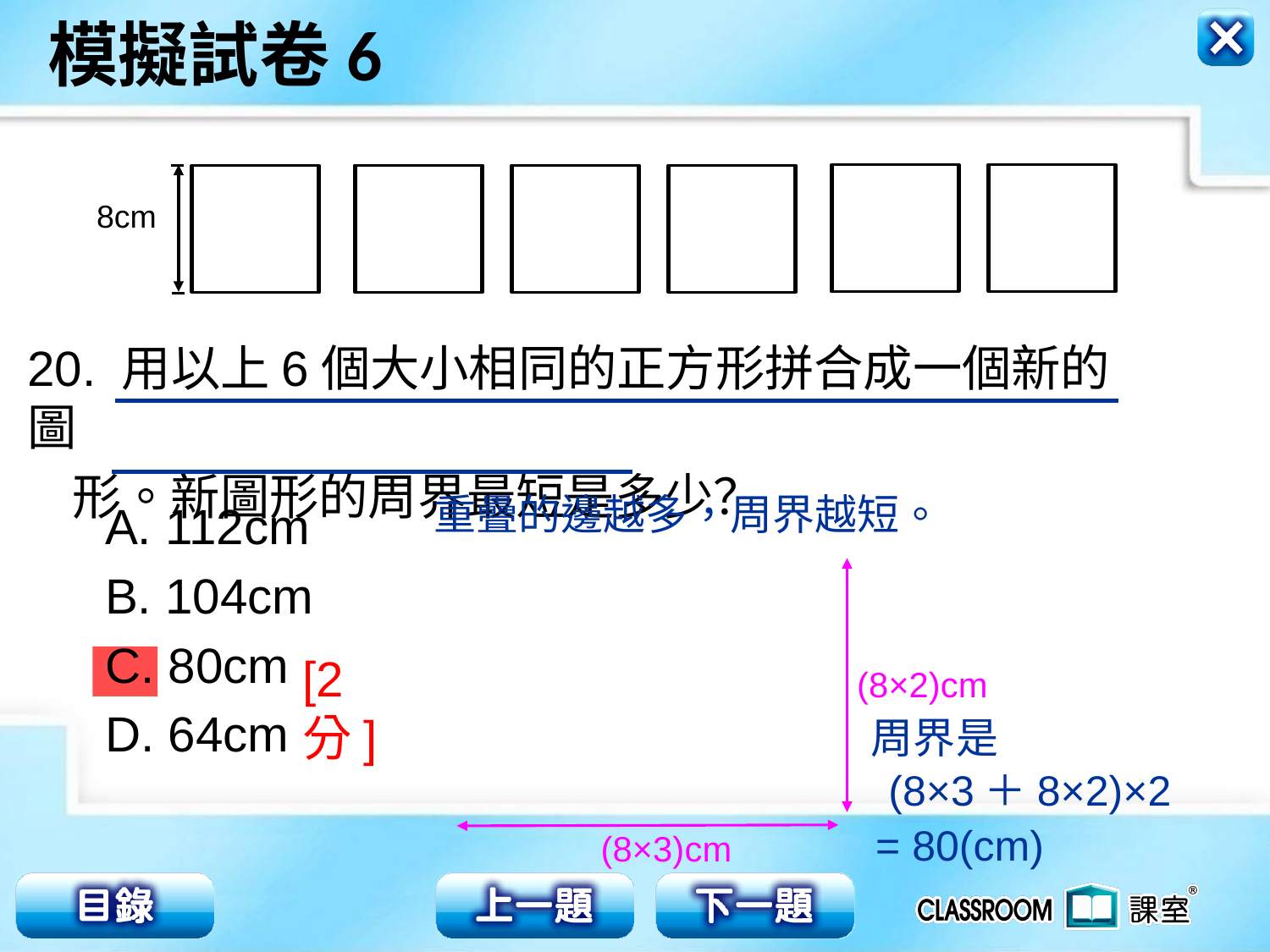

8cm
20. 用以上6個大小相同的正方形拼合成一個新的圖
   形。新圖形的周界最短是多少？
重疊的邊越多，周界越短。
A. 112cm
B. 104cm
C. 80cm
D. 64cm
[2分]

(8×2)cm
周界是
(8×3＋8×2)×2
= 80(cm)
(8×3)cm